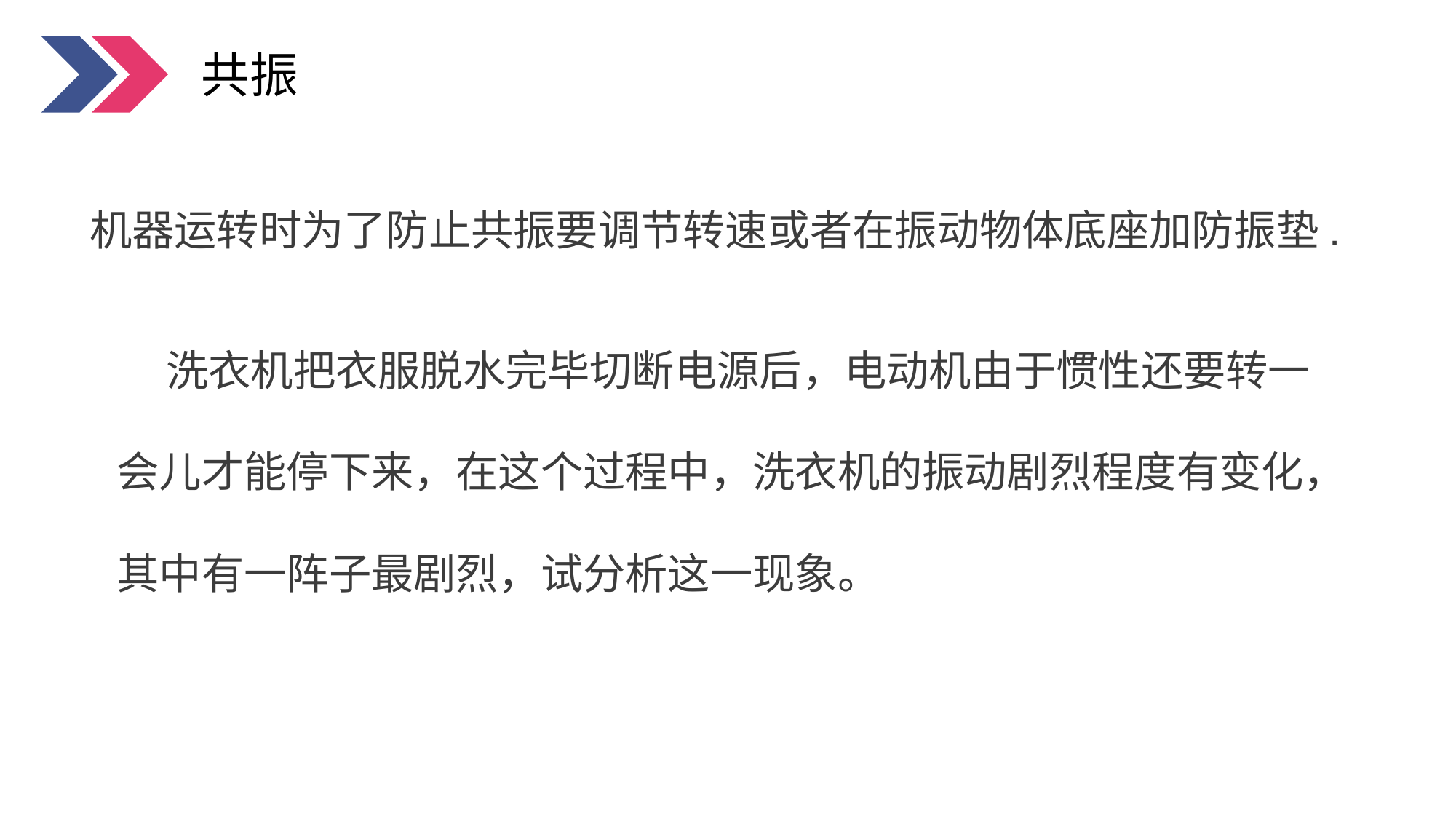

共振
机器运转时为了防止共振要调节转速或者在振动物体底座加防振垫.

       洗衣机把衣服脱水完毕切断电源后，电动机由于惯性还要转一会儿才能停下来，在这个过程中，洗衣机的振动剧烈程度有变化，其中有一阵子最剧烈，试分析这一现象。